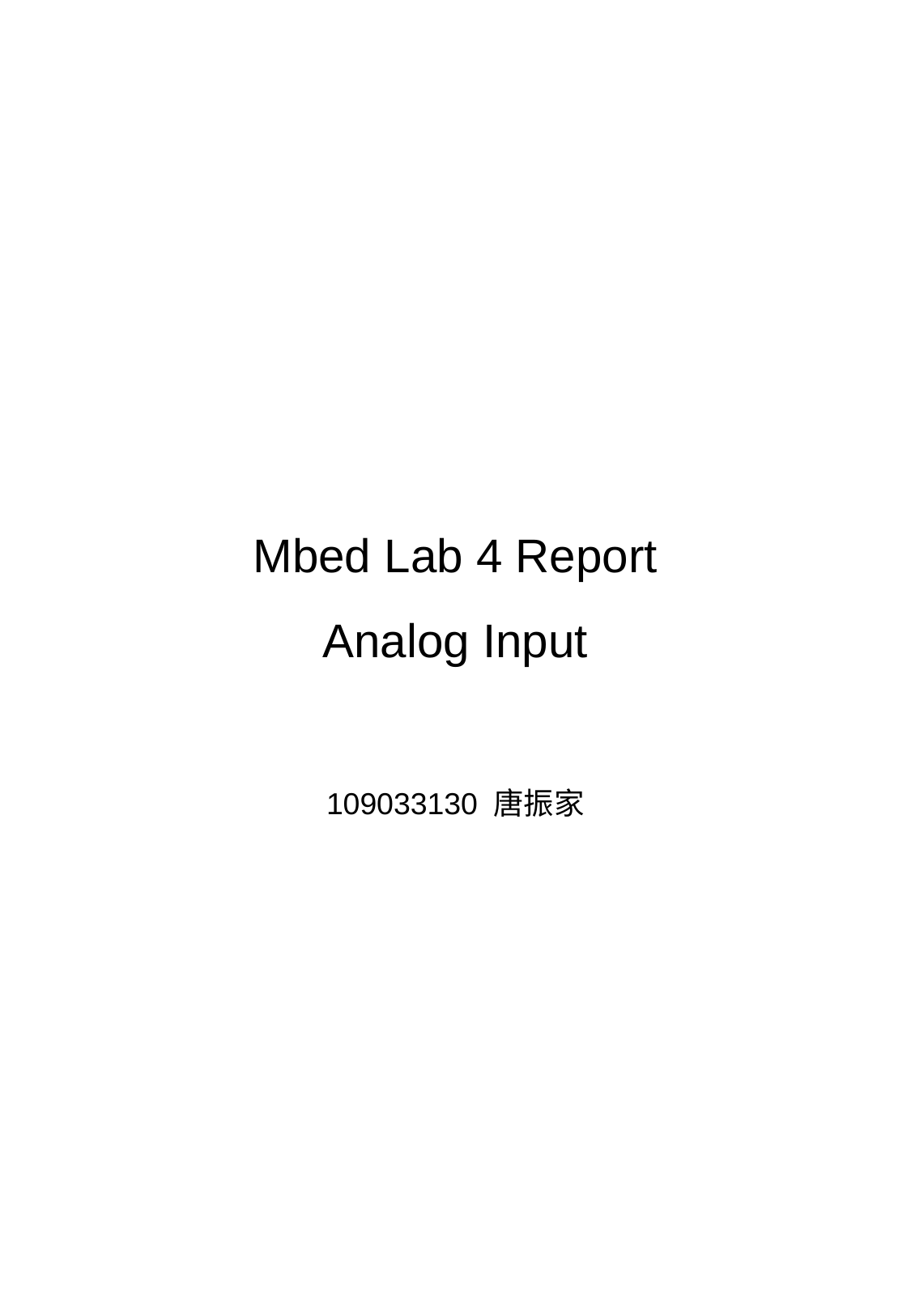

# Mbed Lab 4 Report Analog Input
109033130 唐振家